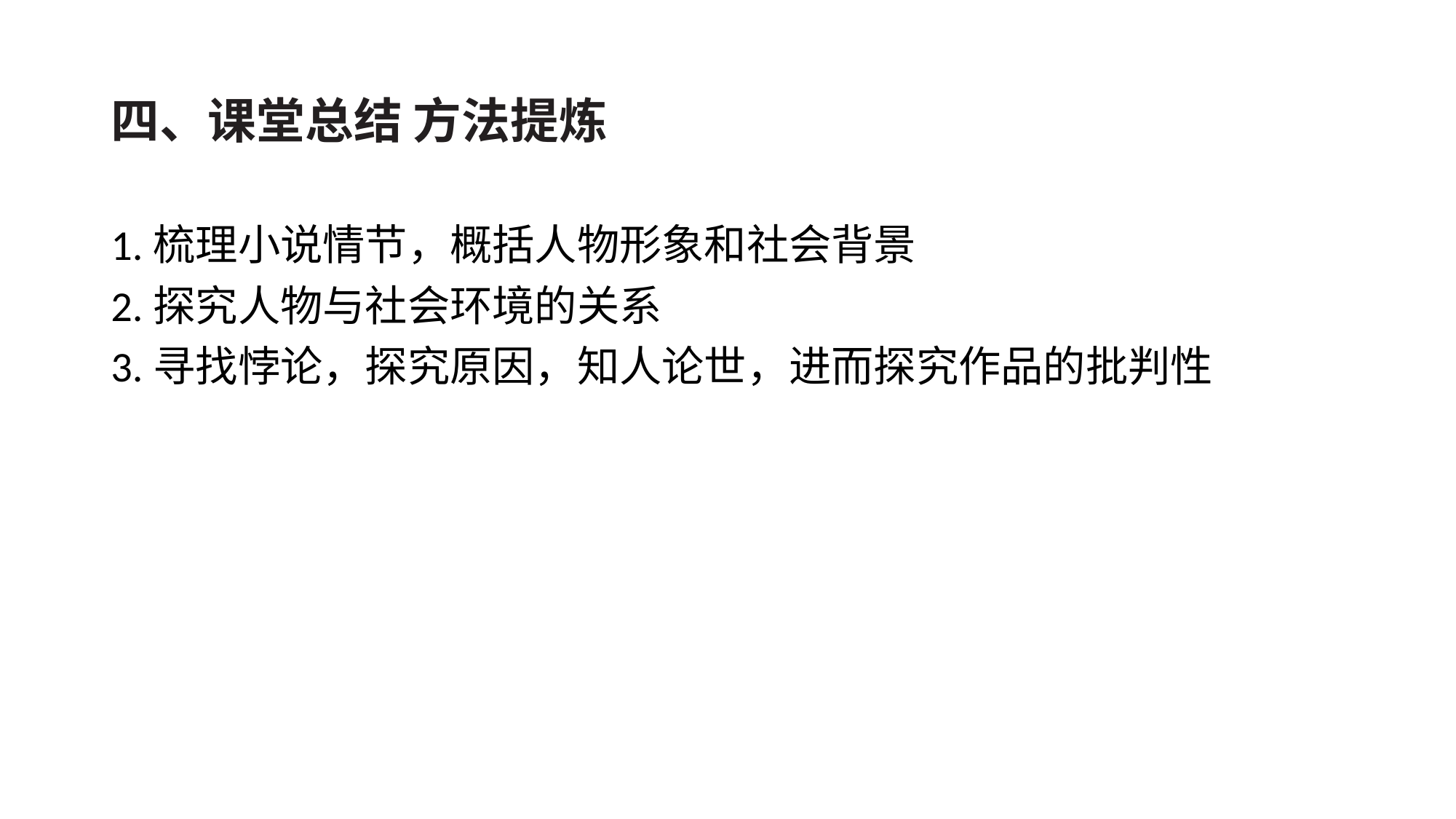

# 四、课堂总结 方法提炼
1.梳理小说情节，概括人物形象和社会背景
2.探究人物与社会环境的关系
3.寻找悖论，探究原因，知人论世，进而探究作品的批判性